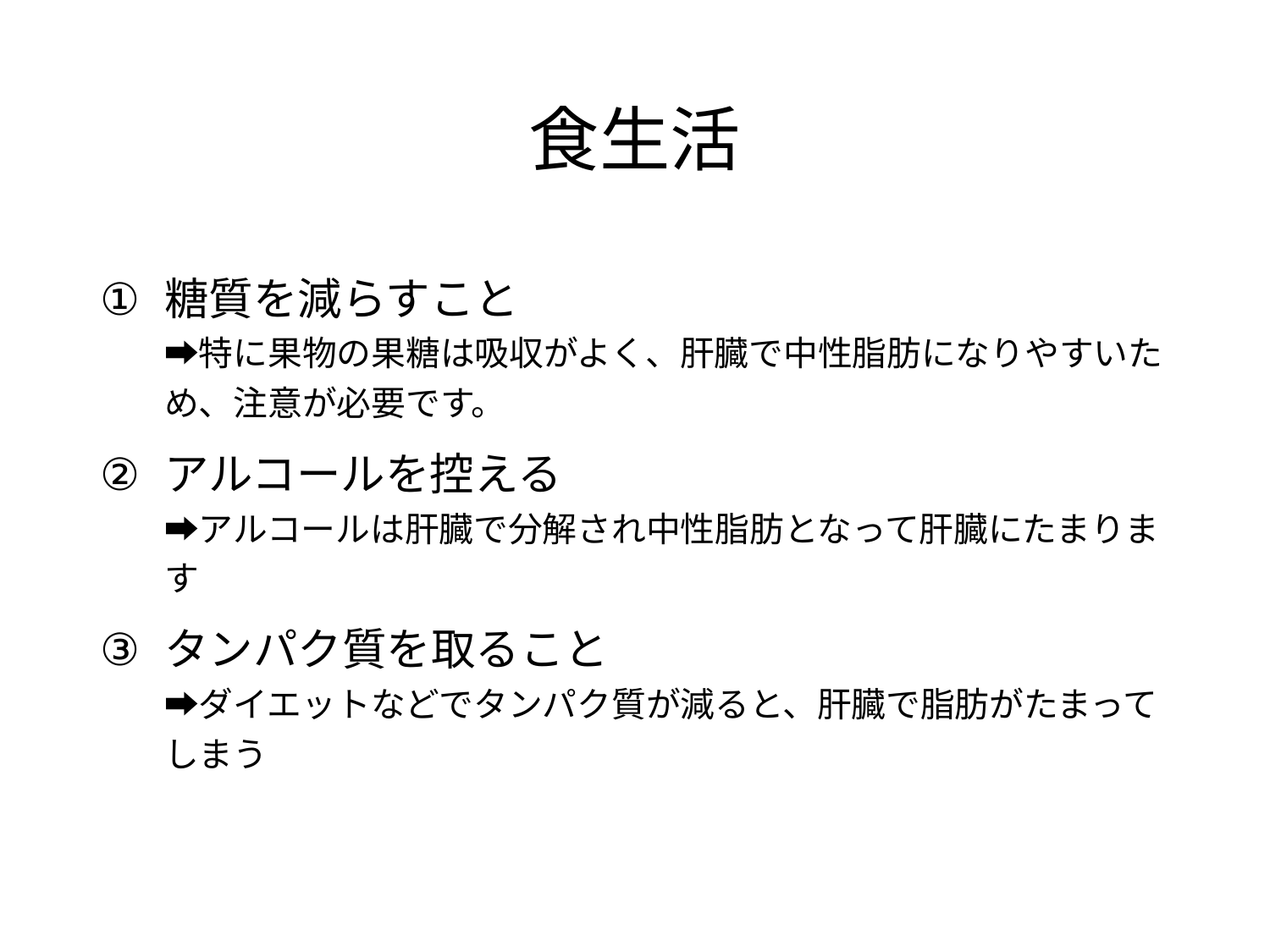

# 食生活
糖質を減らすこと
➡特に果物の果糖は吸収がよく、肝臓で中性脂肪になりやすいため、注意が必要です。
アルコールを控える
➡アルコールは肝臓で分解され中性脂肪となって肝臓にたまります
タンパク質を取ること
➡ダイエットなどでタンパク質が減ると、肝臓で脂肪がたまってしまう